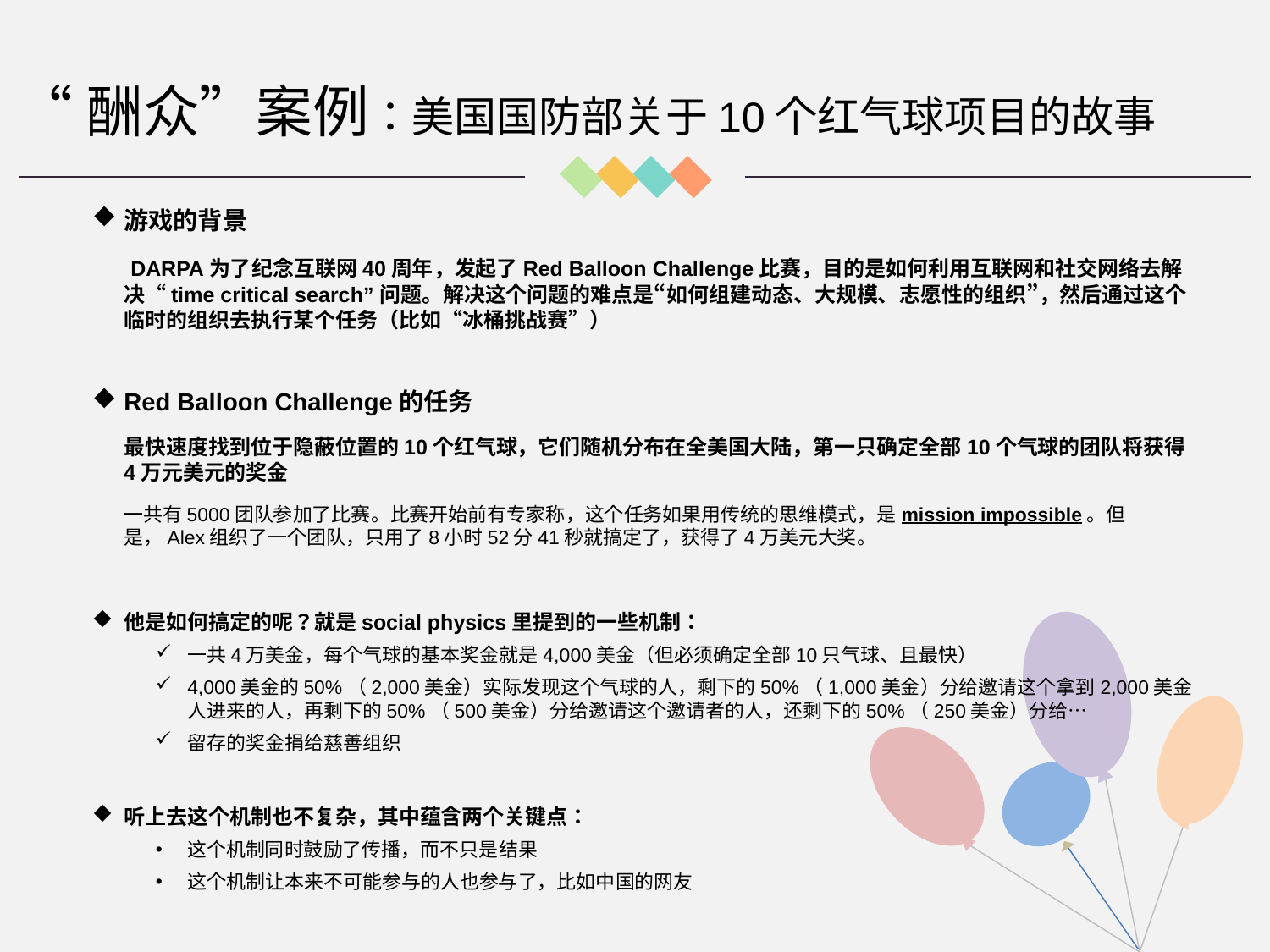

“酬众”案例：美国国防部关于10个红气球项目的故事

游戏的背景
	 DARPA为了纪念互联网40周年，发起了Red Balloon Challenge比赛，目的是如何利用互联网和社交网络去解决“time critical search”问题。解决这个问题的难点是“如何组建动态、大规模、志愿性的组织”，然后通过这个临时的组织去执行某个任务（比如“冰桶挑战赛”）

Red Balloon Challenge的任务
	最快速度找到位于隐蔽位置的10个红气球，它们随机分布在全美国大陆，第一只确定全部10个气球的团队将获得4万元美元的奖金
	一共有5000团队参加了比赛。比赛开始前有专家称，这个任务如果用传统的思维模式，是mission impossible。但是，Alex组织了一个团队，只用了8小时52分41秒就搞定了，获得了4万美元大奖。

他是如何搞定的呢？就是social physics里提到的一些机制：
一共4万美金，每个气球的基本奖金就是4,000美金（但必须确定全部10只气球、且最快）
4,000美金的50%（2,000美金）实际发现这个气球的人，剩下的50%（1,000美金）分给邀请这个拿到2,000美金人进来的人，再剩下的50%（500美金）分给邀请这个邀请者的人，还剩下的50%（250美金）分给…
留存的奖金捐给慈善组织

听上去这个机制也不复杂，其中蕴含两个关键点：
这个机制同时鼓励了传播，而不只是结果
这个机制让本来不可能参与的人也参与了，比如中国的网友